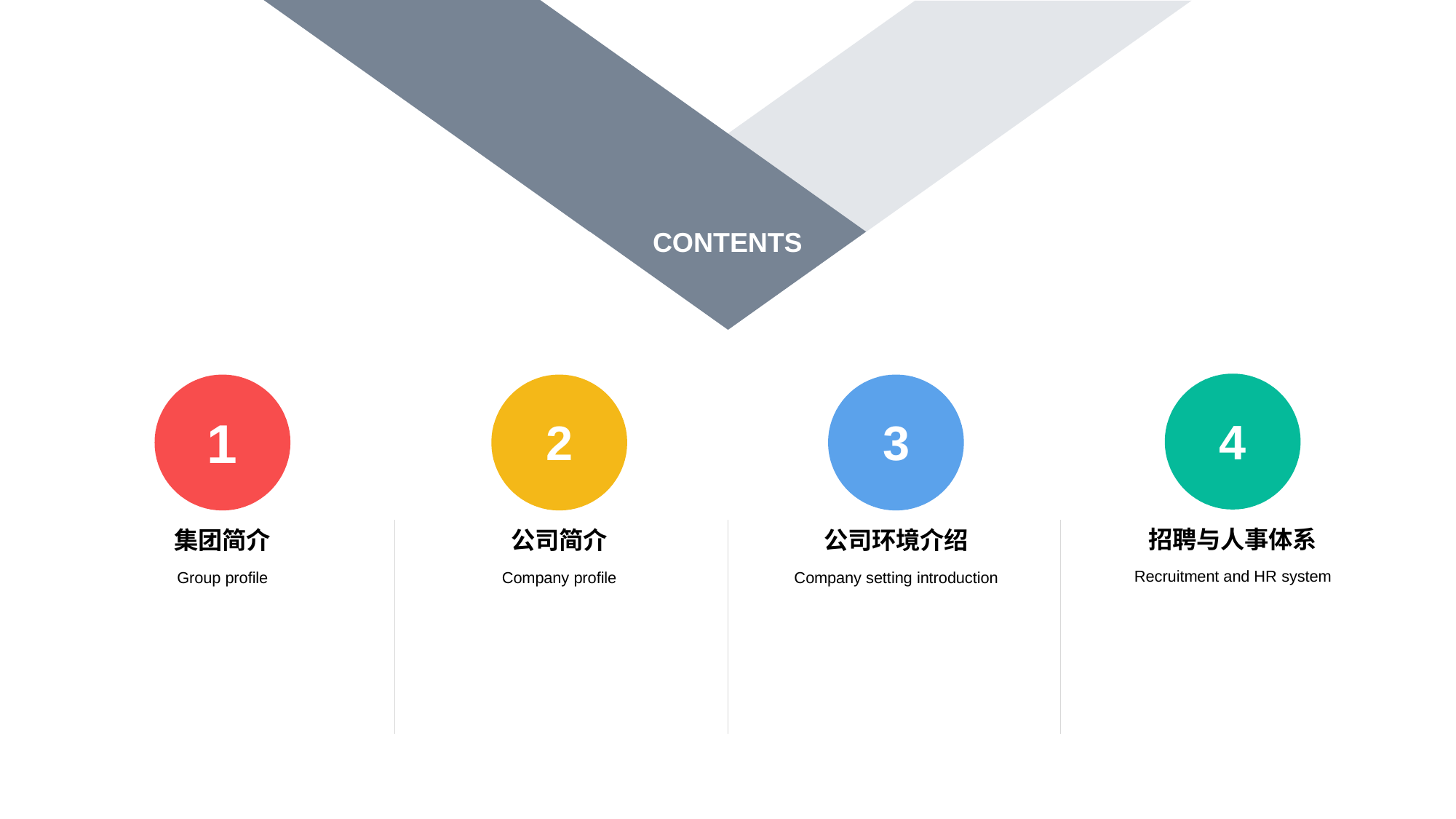

CONTENTS

1
集团简介
Group profile
4
2
3

招聘与人事体系
Recruitment and HR system
公司简介
Company profile
公司环境介绍
Company setting introduction